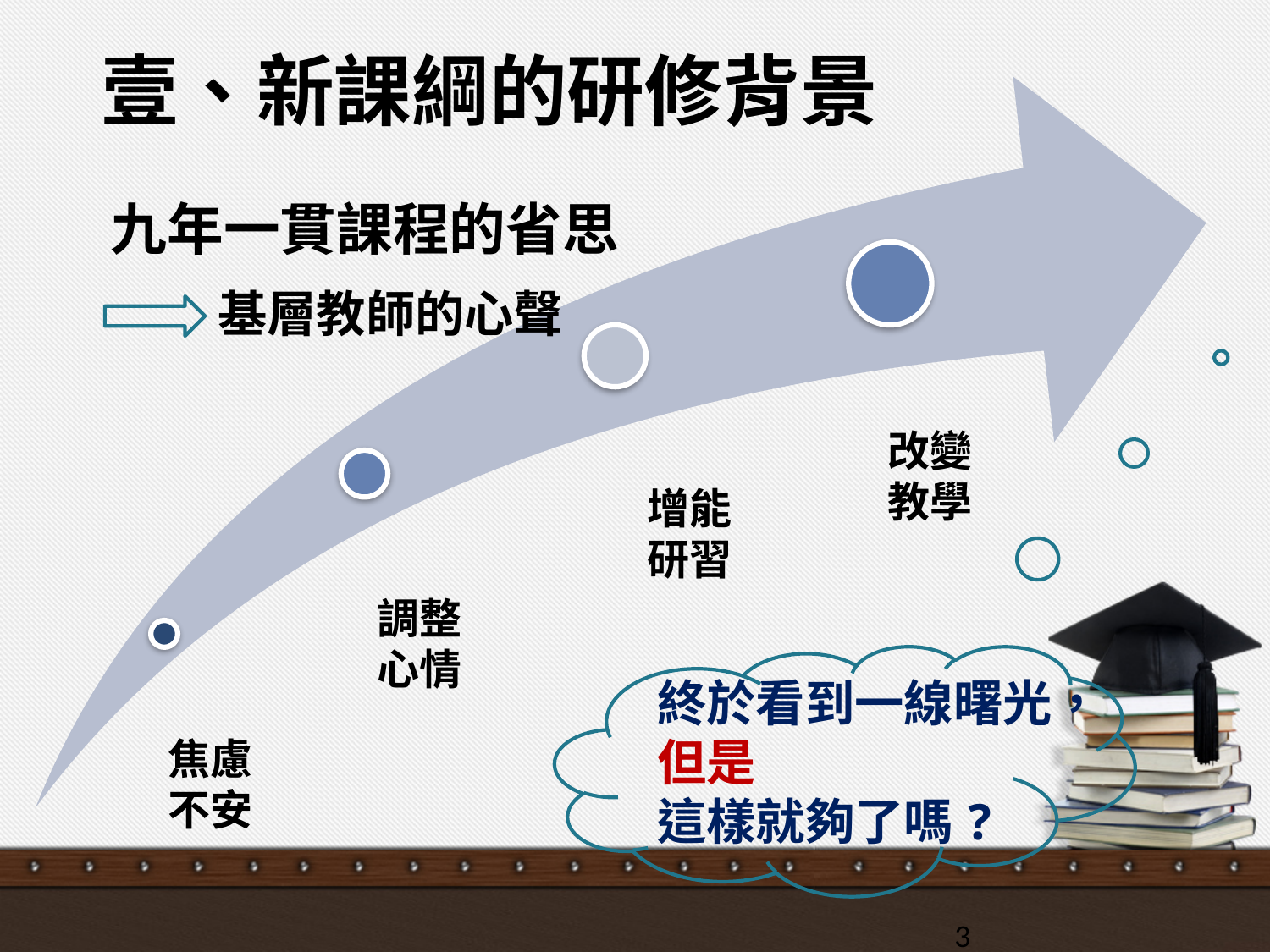

壹、新課綱的研修背景
九年一貫課程的省思

基層教師的心聲

改變
教學
增能
研習
調整
心情

終於看到一線曙光，
但是
這樣就夠了嗎?
焦慮
不安
3